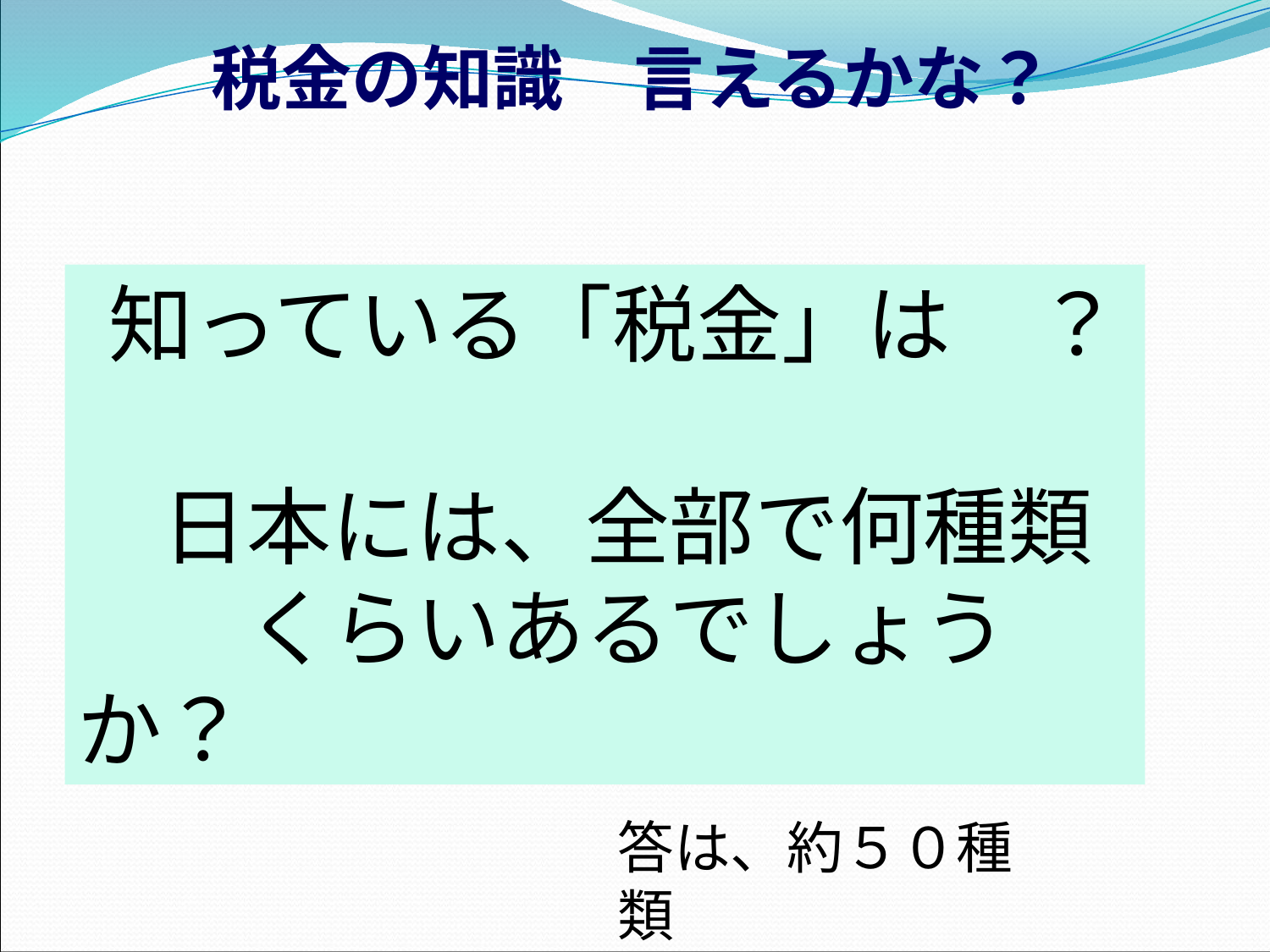

税金の知識　言えるかな？
　知っている「税金」は　？

　日本には、全部で何種類　　くらいあるでしょうか？
答は、約５０種類